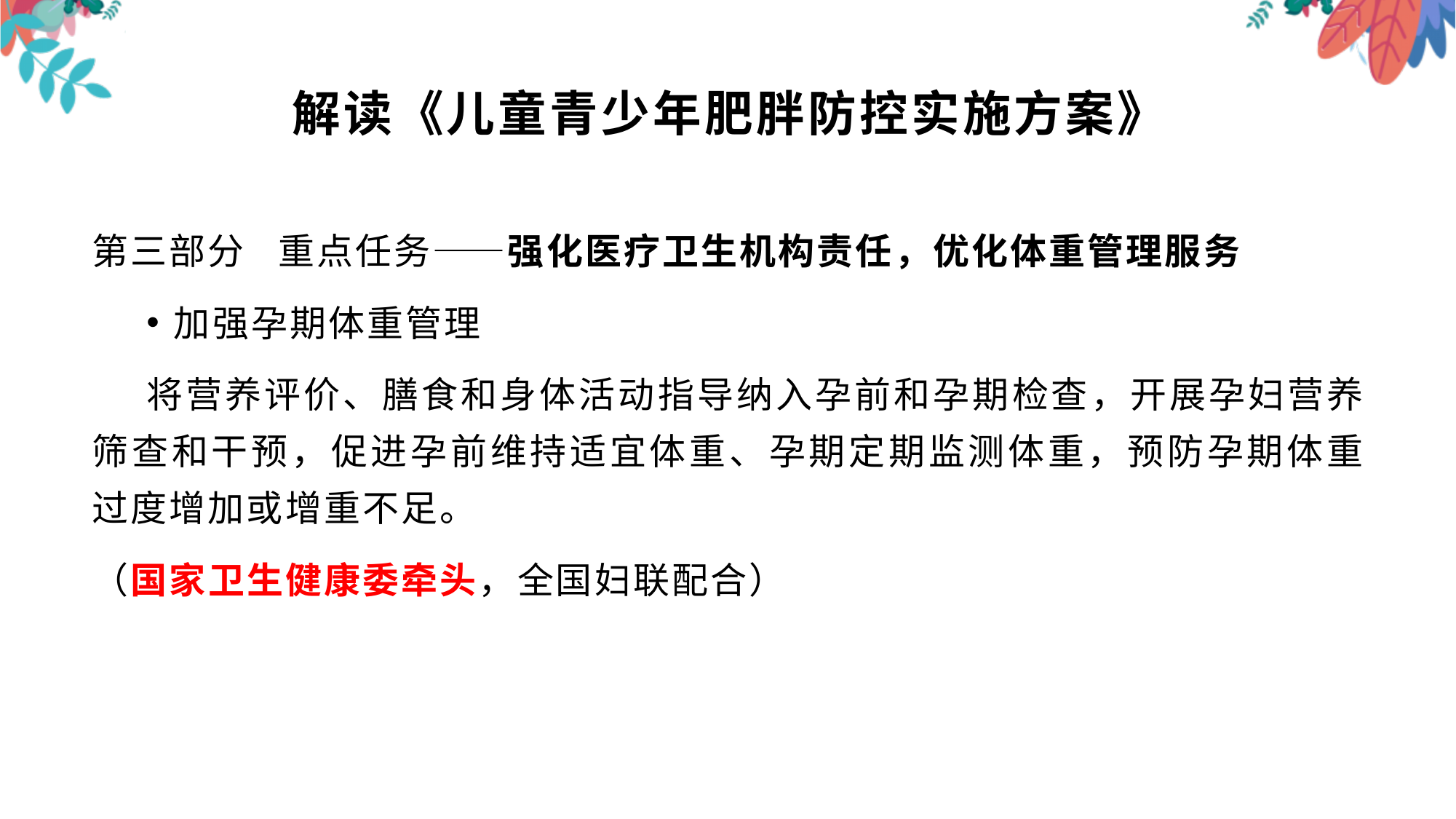

# 解读《儿童青少年肥胖防控实施方案》
第三部分   重点任务——强化医疗卫生机构责任，优化体重管理服务
加强孕期体重管理
将营养评价、膳食和身体活动指导纳入孕前和孕期检查，开展孕妇营养筛查和干预，促进孕前维持适宜体重、孕期定期监测体重，预防孕期体重过度增加或增重不足。
（国家卫生健康委牵头，全国妇联配合）